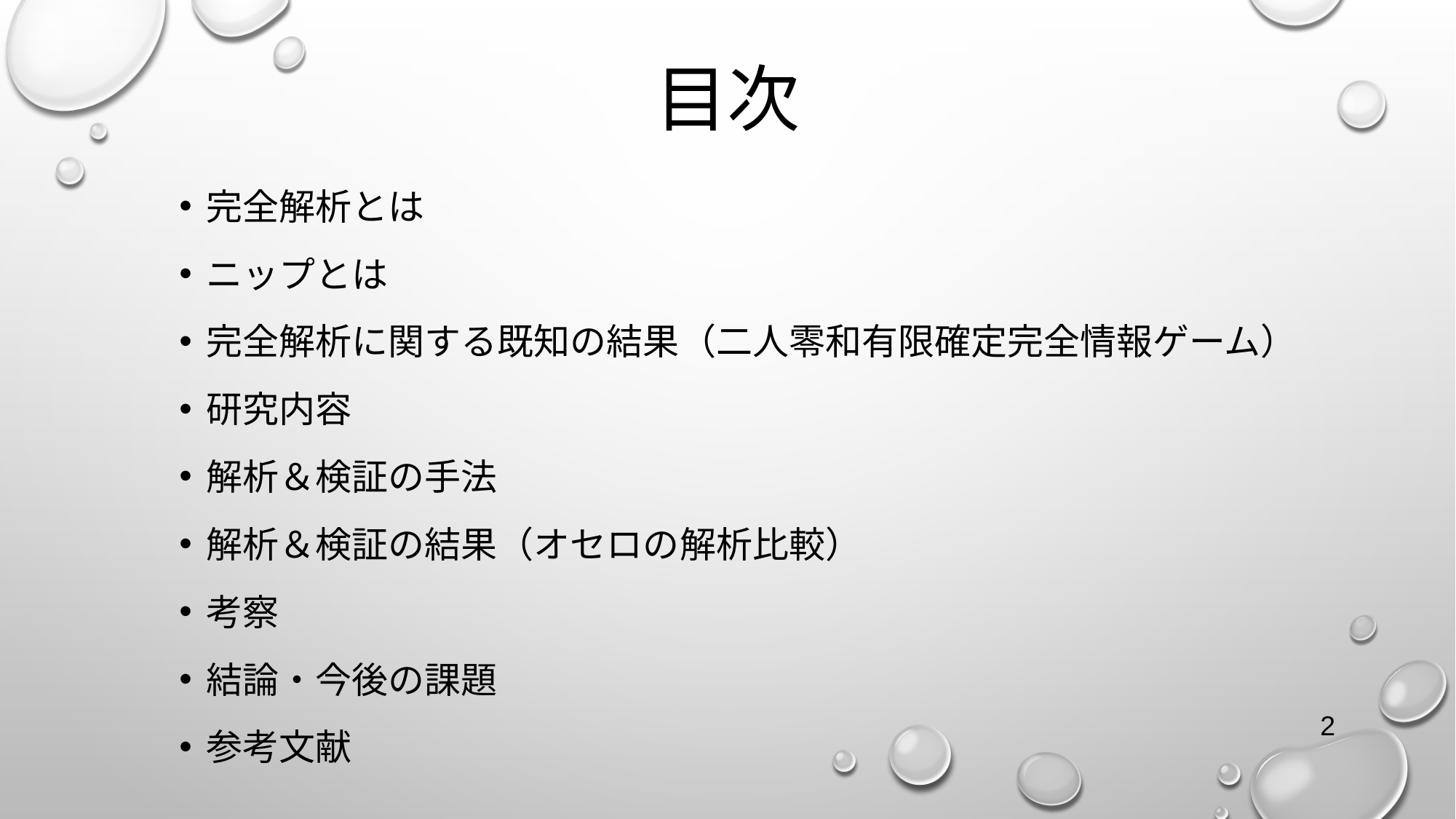

目次
完全解析とは
ニップとは
完全解析に関する既知の結果（二人零和有限確定完全情報ゲーム）
研究内容
解析＆検証の手法
解析＆検証の結果（オセロの解析比較）
考察
結論・今後の課題
参考文献
2